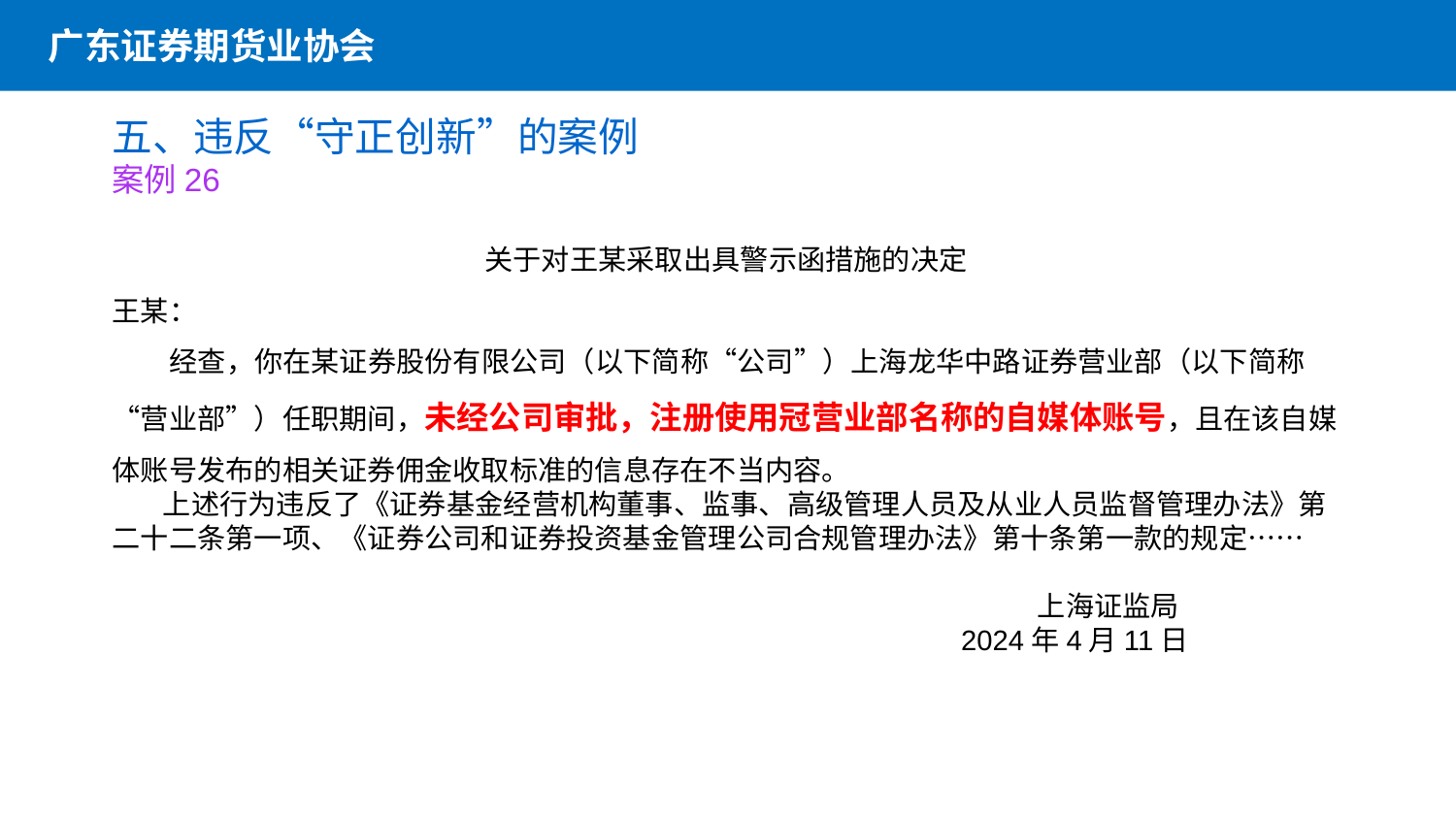

广东证券期货业协会
五、违反“守正创新”的案例
案例26

关于对王某采取出具警示函措施的决定
王某：
        经查，你在某证券股份有限公司（以下简称“公司”）上海龙华中路证券营业部（以下简称“营业部”）任职期间，未经公司审批，注册使用冠营业部名称的自媒体账号，且在该自媒体账号发布的相关证券佣金收取标准的信息存在不当内容。
       上述行为违反了《证券基金经营机构董事、监事、高级管理人员及从业人员监督管理办法》第二十二条第一项、《证券公司和证券投资基金管理公司合规管理办法》第十条第一款的规定……

                                                                                                         上海证监局
　　　　　　　                                                                                                      2024年4月11日